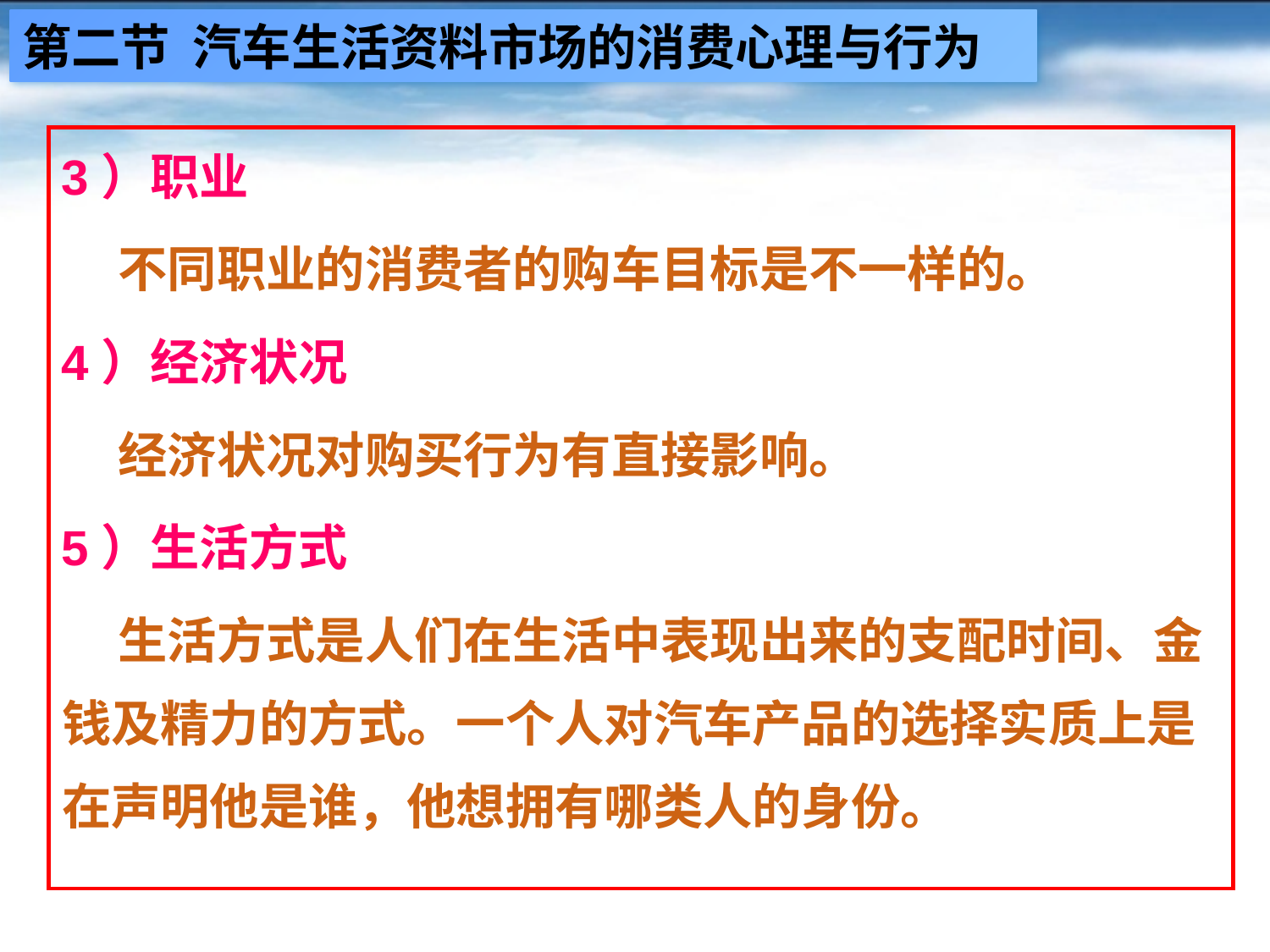

第二节  汽车生活资料市场的消费心理与行为
3）职业
    不同职业的消费者的购车目标是不一样的。
4）经济状况
    经济状况对购买行为有直接影响。
5）生活方式
    生活方式是人们在生活中表现出来的支配时间、金钱及精力的方式。一个人对汽车产品的选择实质上是在声明他是谁，他想拥有哪类人的身份。